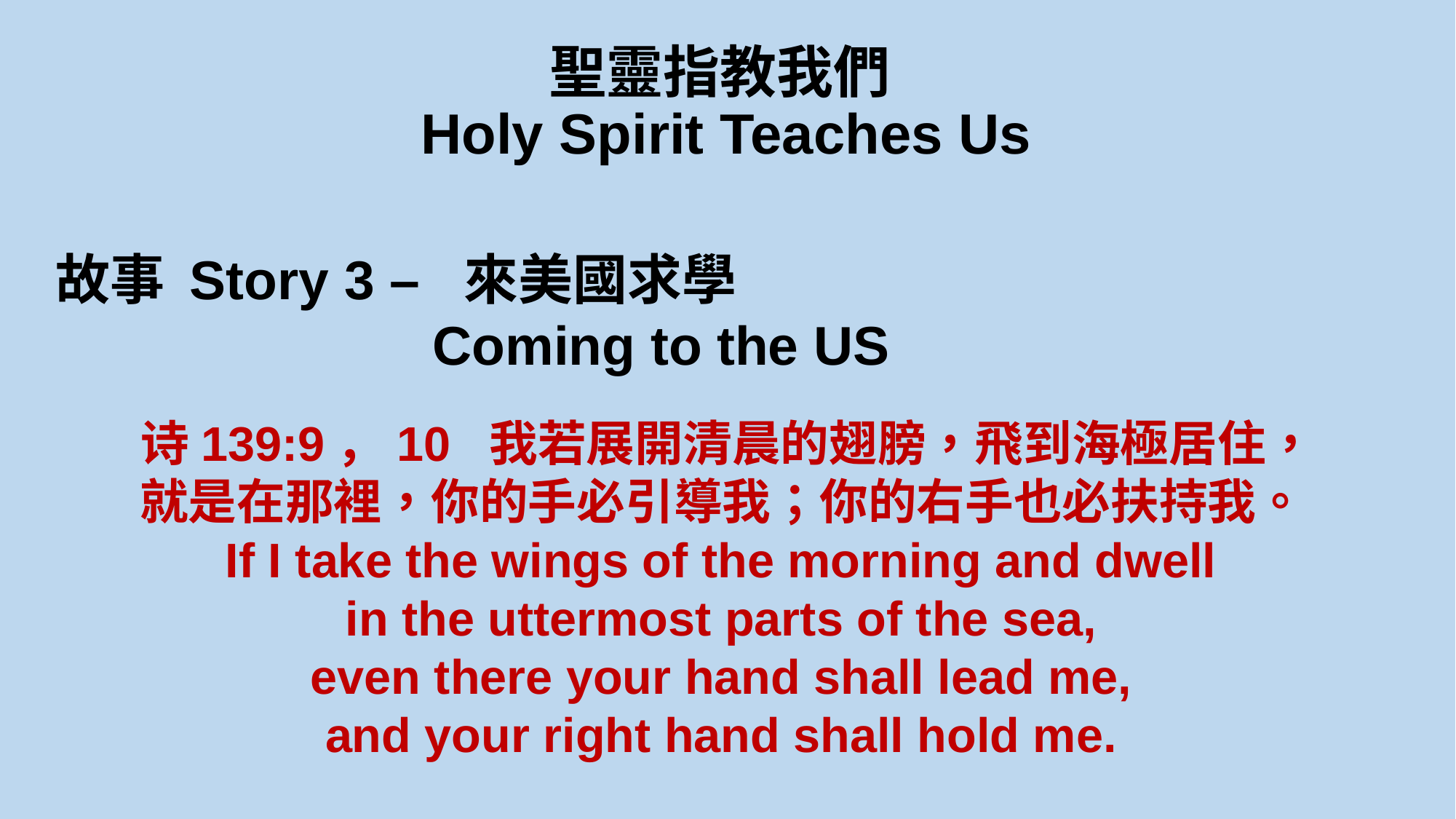

# 聖靈指教我們 Holy Spirit Teaches Us
故事 Story 3 –  來美國求學
                         Coming to the US

诗139:9，10  我若展開清晨的翅膀，飛到海極居住，
就是在那裡，你的手必引導我；你的右手也必扶持我。
If I take the wings of the morning and dwell
in the uttermost parts of the sea,
even there your hand shall lead me,
and your right hand shall hold me.